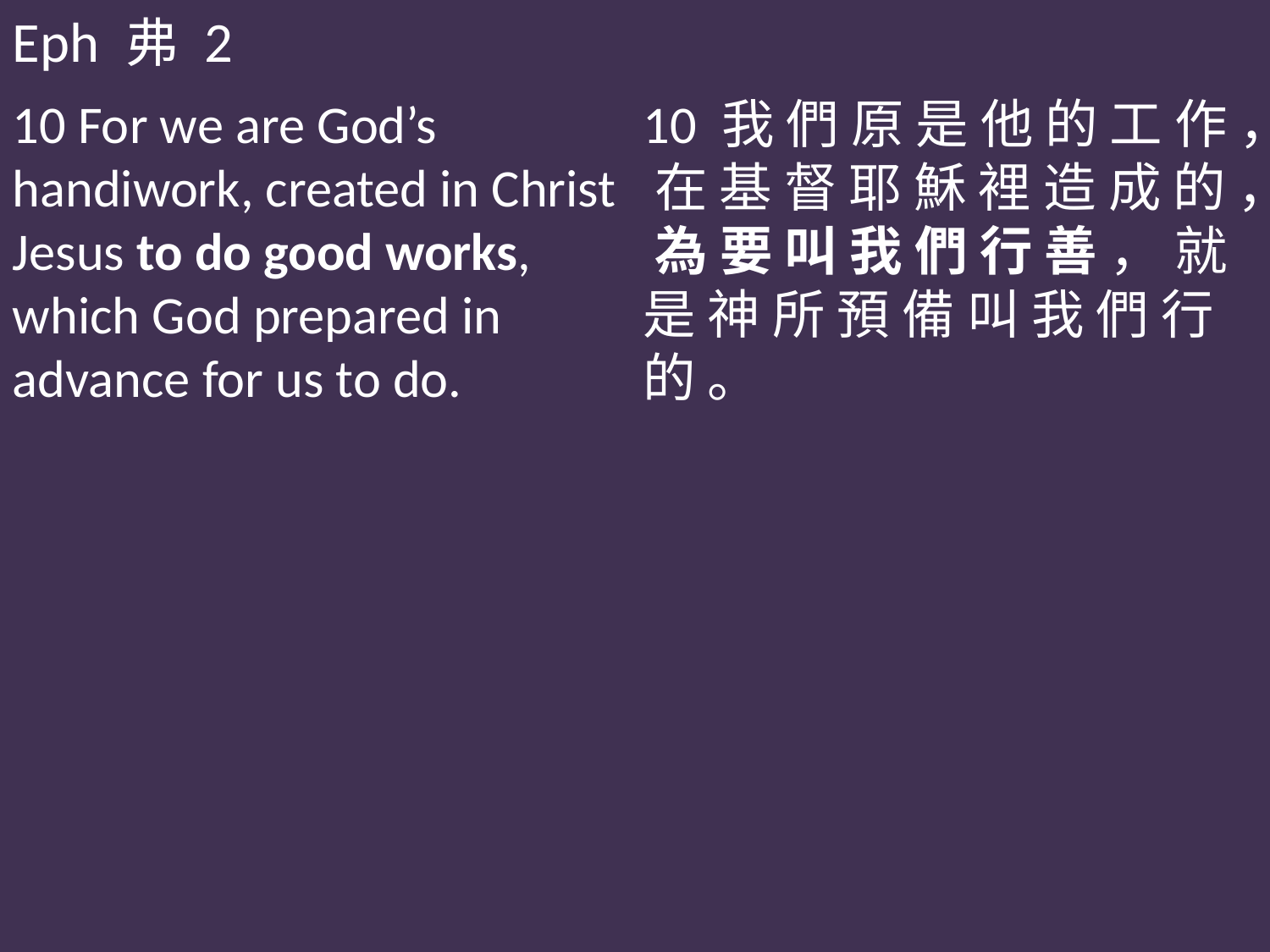

Eph 弗 2
10 For we are God’s handiwork, created in Christ Jesus to do good works, which God prepared in advance for us to do.
10 我 們 原 是 他 的 工 作 ， 在 基 督 耶 穌 裡 造 成 的 ， 為 要 叫 我 們 行 善 ， 就 是 神 所 預 備 叫 我 們 行 的 。